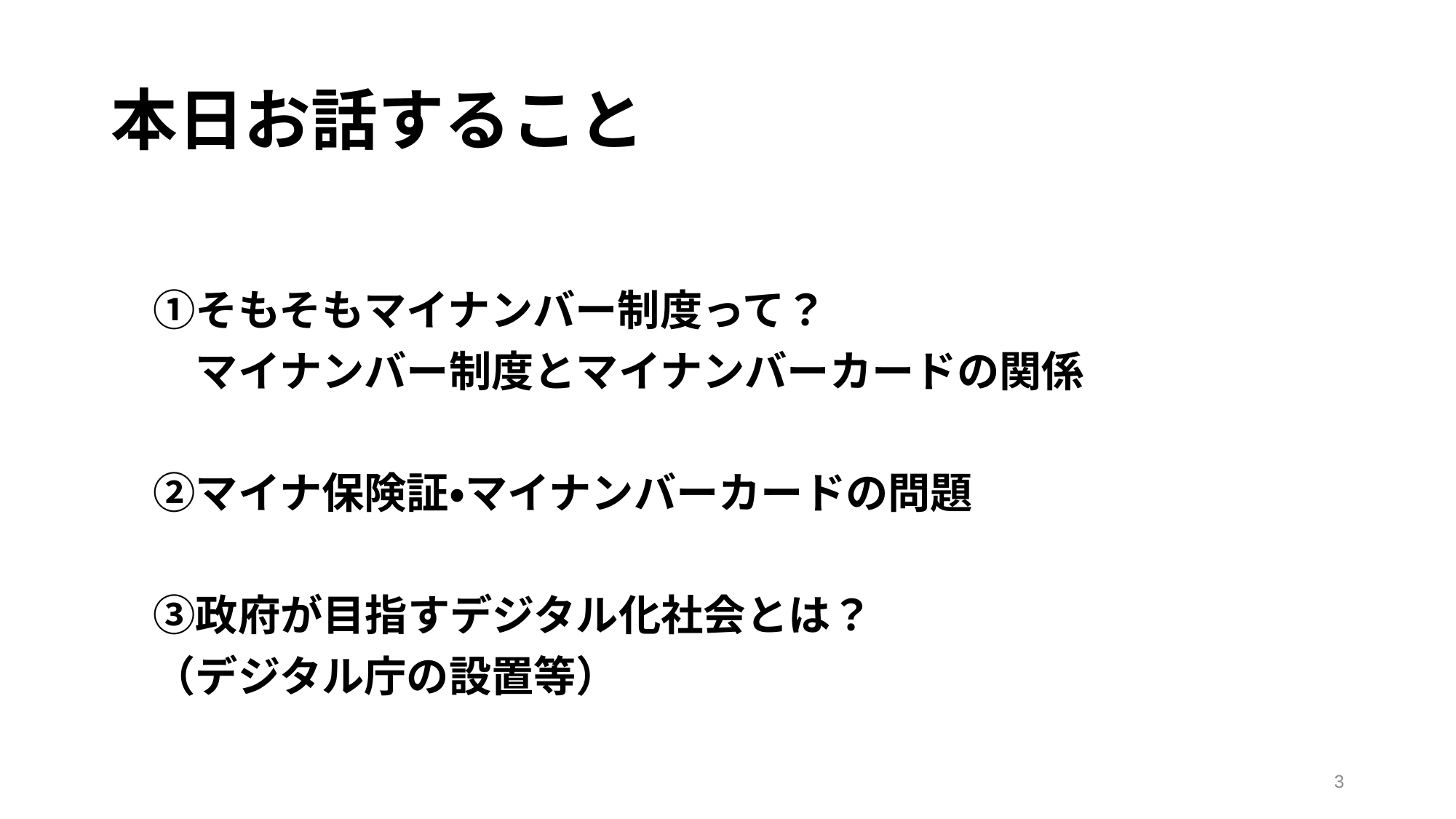

# 本日お話すること

　①そもそもマイナンバー制度って？
　　マイナンバー制度とマイナンバーカードの関係

　②マイナ保険証・マイナンバーカードの問題

　③政府が目指すデジタル化社会とは？
　（デジタル庁の設置等）

3